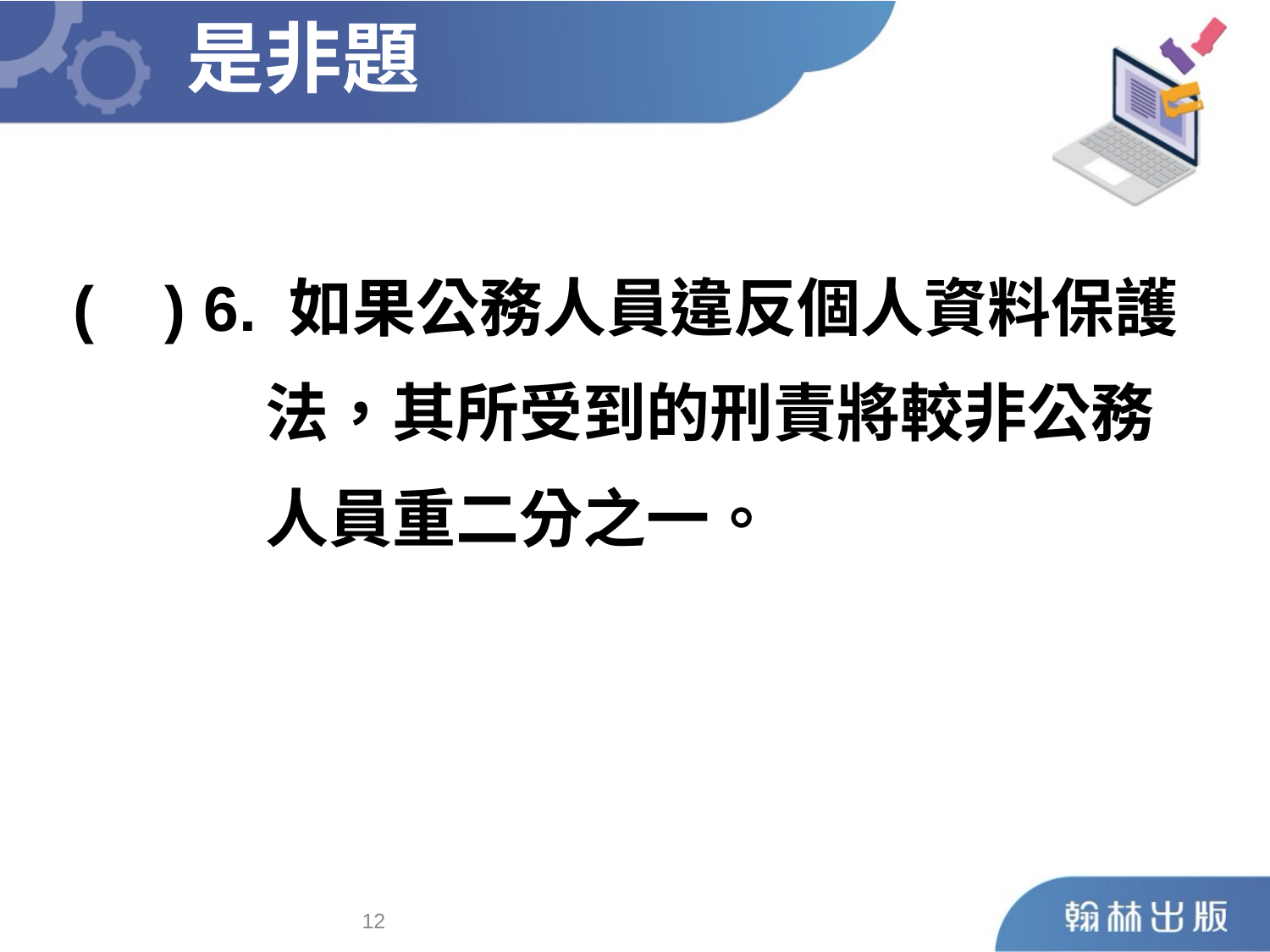

是非題
	(    ) 6. 如果公務人員違反個人資料保護
              法，其所受到的刑責將較非公務
              人員重二分之一。
12